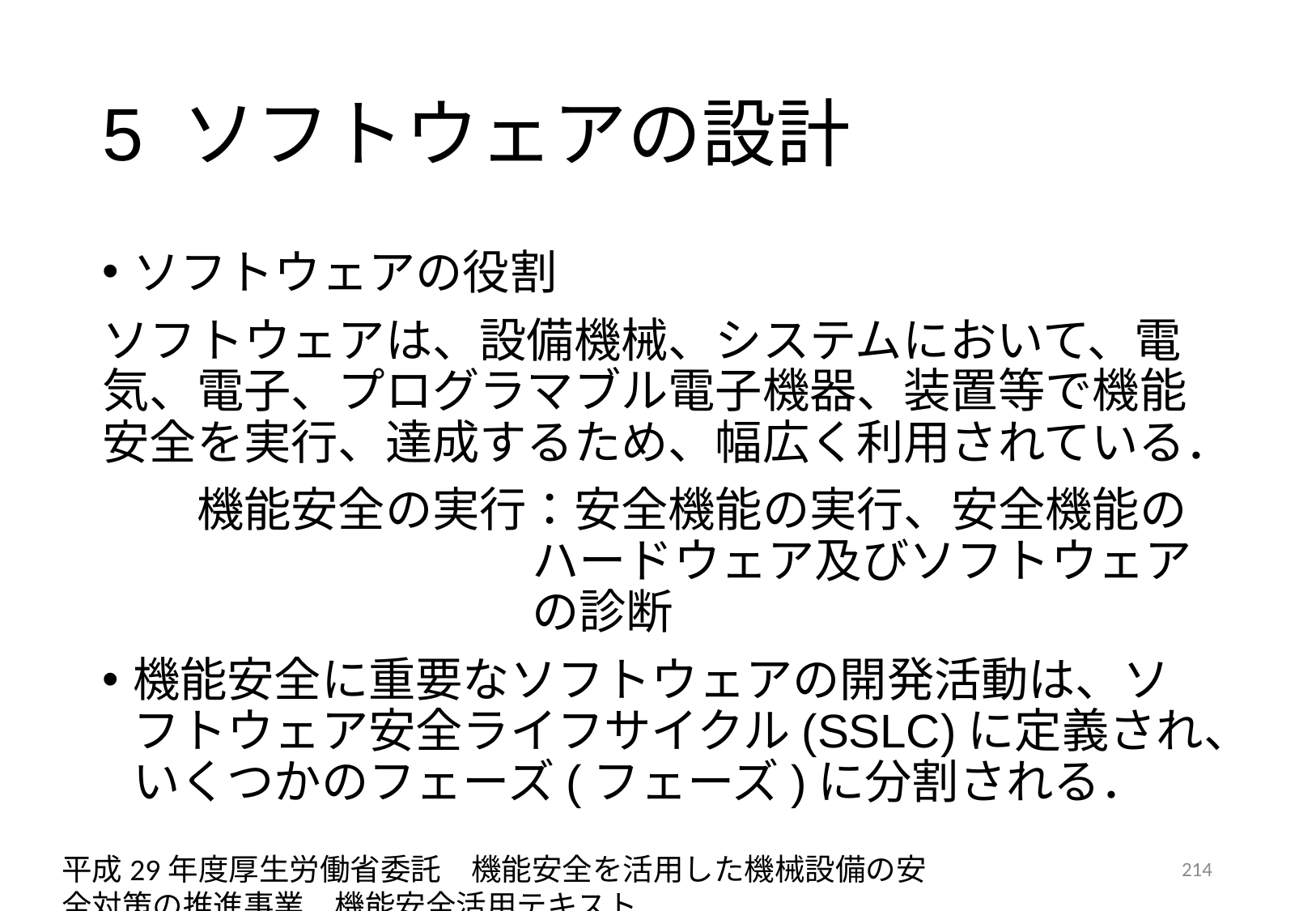

# 5 ソフトウェアの設計
ソフトウェアの役割
ソフトウェアは、設備機械、システムにおいて、電気、電子、プログラマブル電子機器、装置等で機能安全を実行、達成するため、幅広く利用されている．
　　機能安全の実行：安全機能の実行、安全機能のハードウェア及びソフトウェアの診断
機能安全に重要なソフトウェアの開発活動は、ソフトウェア安全ライフサイクル(SSLC)に定義され、いくつかのフェーズ(フェーズ)に分割される．
平成29年度厚生労働省委託　機能安全を活用した機械設備の安全対策の推進事業　機能安全活用テキスト
214